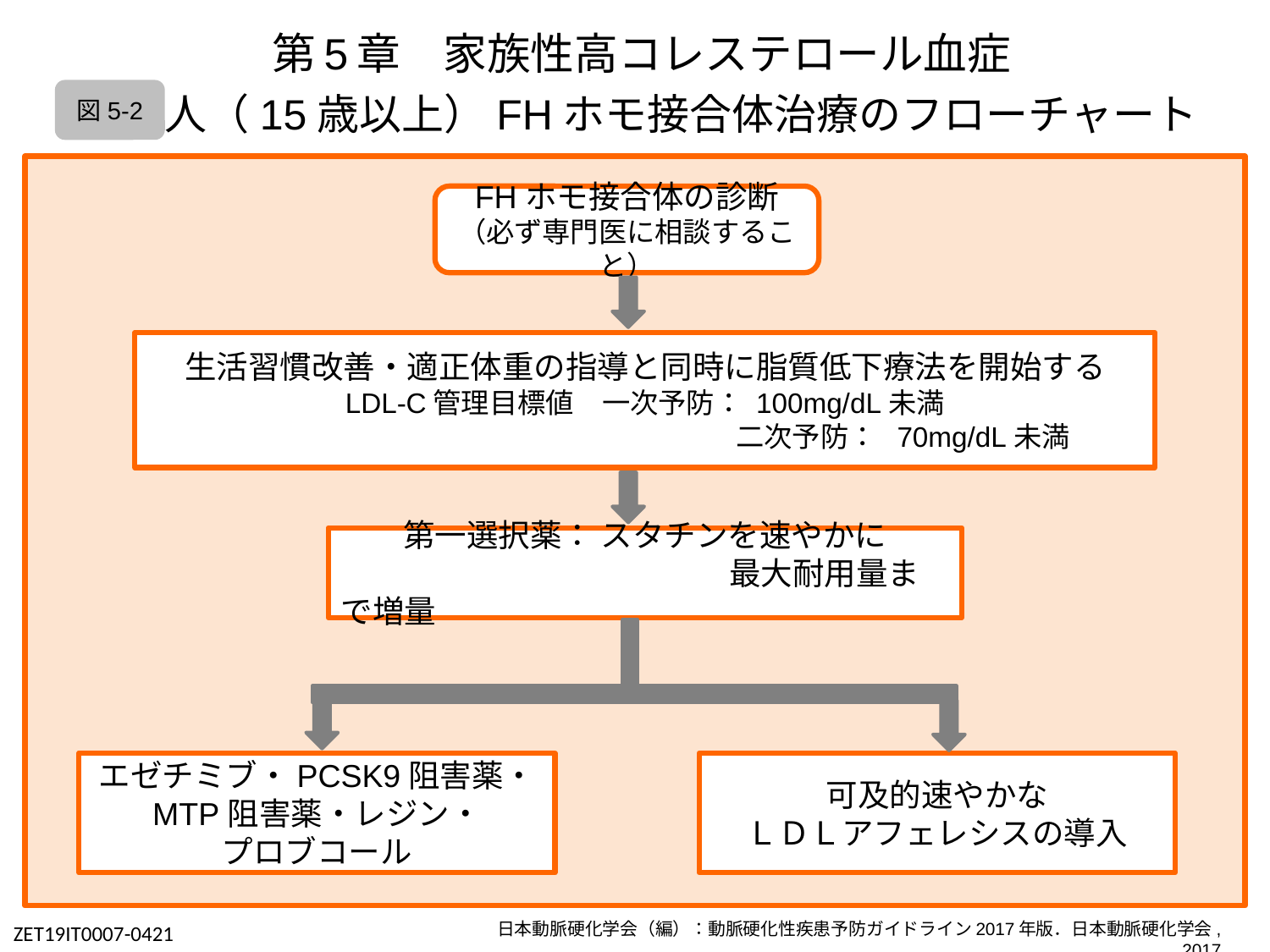

第5章　家族性高コレステロール血症
# 成人（15歳以上）FHホモ接合体治療のフローチャート
図5-2

FHホモ接合体の診断
（必ず専門医に相談すること）

生活習慣改善・適正体重の指導と同時に脂質低下療法を開始する
LDL-C管理目標値　一次予防： 100mg/dL未満
　　　　　　　　　　　　　　             　　　　二次予防：  70mg/dL未満

第一選択薬： スタチンを速やかに
　　　　　　　　　　　　 最大耐用量まで増量

エゼチミブ・PCSK9阻害薬・
MTP阻害薬・レジン・
プロブコール
可及的速やかな
ＬＤＬアフェレシスの導入
日本動脈硬化学会（編）：動脈硬化性疾患予防ガイドライン2017年版．日本動脈硬化学会, 2017